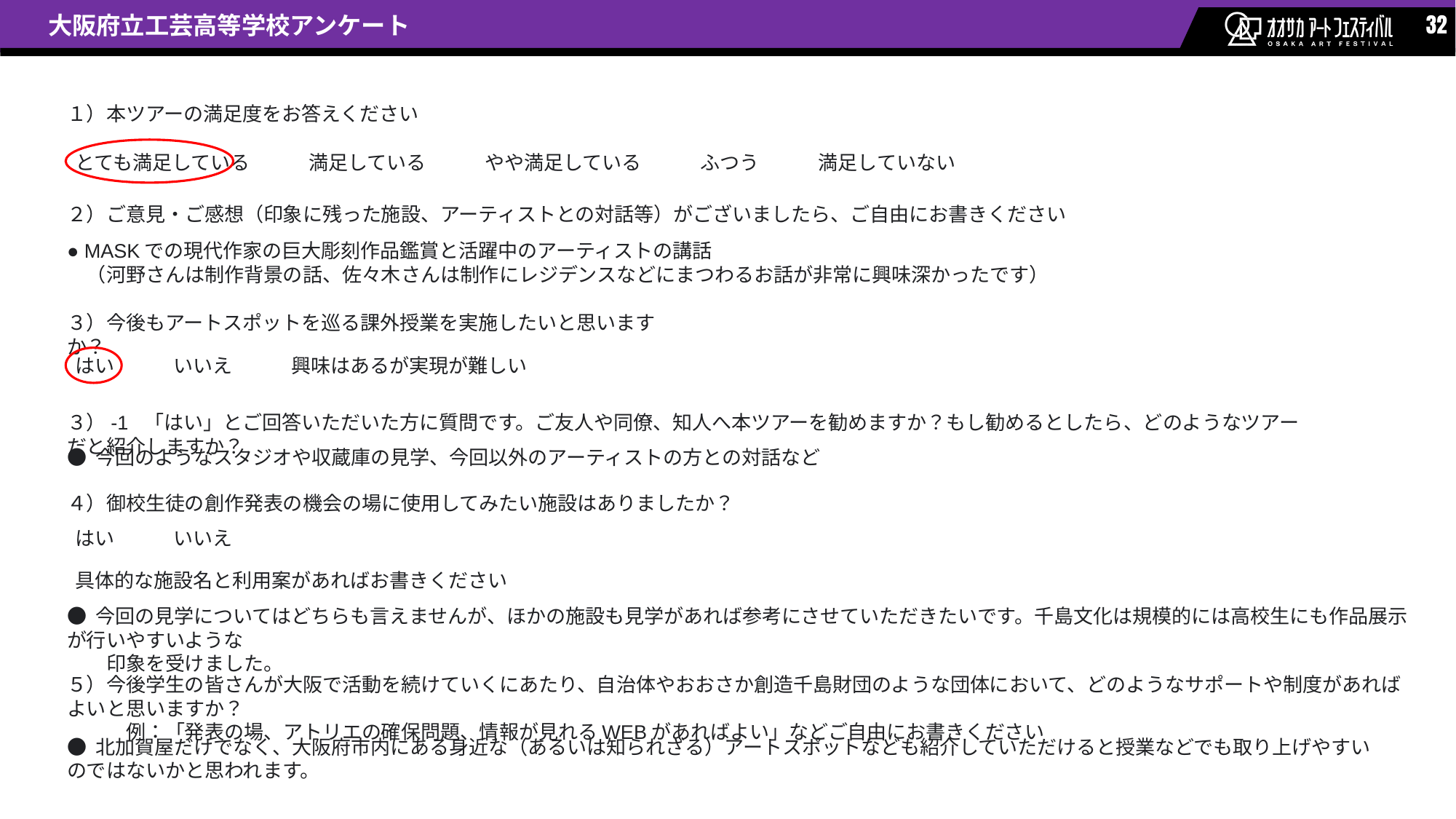

# 大阪府立工芸高等学校アンケート
１）本ツアーの満足度をお答えください

とても満足している　　　満足している　　　やや満足している　　　ふつう　　　満足していない
２）ご意見・ご感想（印象に残った施設、アーティストとの対話等）がございましたら、ご自由にお書きください
● MASKでの現代作家の巨大彫刻作品鑑賞と活躍中のアーティストの講話
　（河野さんは制作背景の話、佐々木さんは制作にレジデンスなどにまつわるお話が非常に興味深かったです）
３）今後もアートスポットを巡る課外授業を実施したいと思いますか？

はい　　　いいえ　　　興味はあるが実現が難しい
３）-1  「はい」とご回答いただいた方に質問です。ご友人や同僚、知人へ本ツアーを勧めますか？もし勧めるとしたら、どのようなツアーだと紹介しますか？
● 今回のようなスタジオや収蔵庫の見学、今回以外のアーティストの方との対話など
４）御校生徒の創作発表の機会の場に使用してみたい施設はありましたか？
はい　　　いいえ

具体的な施設名と利用案があればお書きください
● 今回の見学についてはどちらも言えませんが、ほかの施設も見学があれば参考にさせていただきたいです。千島文化は規模的には高校生にも作品展示が行いやすいような
　　印象を受けました。
５）今後学生の皆さんが大阪で活動を続けていくにあたり、自治体やおおさか創造千島財団のような団体において、どのようなサポートや制度があればよいと思いますか？
　　　例：「発表の場、アトリエの確保問題、情報が見れるWEBがあればよい」などご自由にお書きください
● 北加賀屋だけでなく、大阪府市内にある身近な（あるいは知られざる）アートスポットなども紹介していただけると授業などでも取り上げやすいのではないかと思われます。